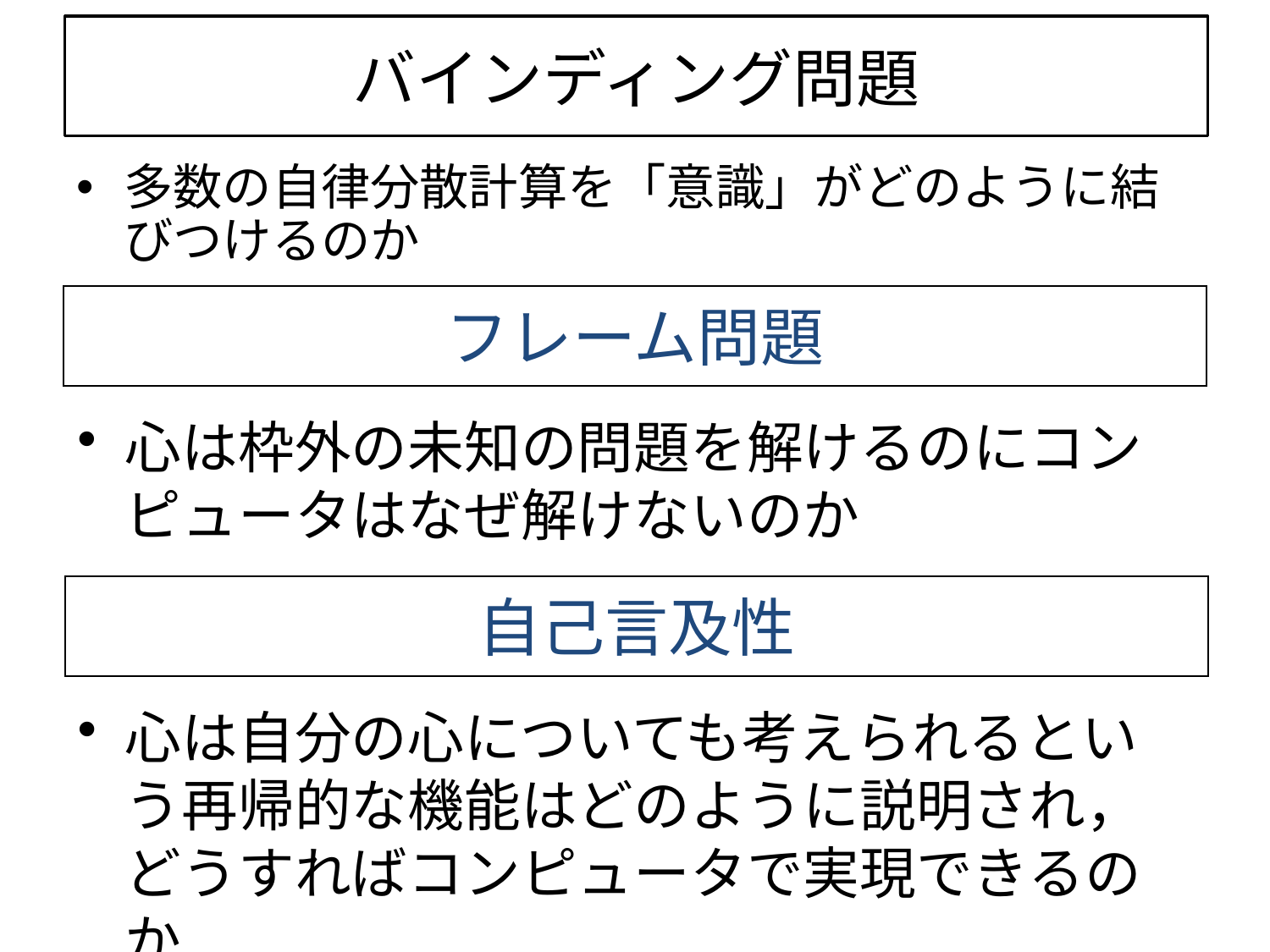

# バインディング問題
多数の自律分散計算を「意識」がどのように結びつけるのか
フレーム問題
心は枠外の未知の問題を解けるのにコンピュータはなぜ解けないのか
自己言及性
心は自分の心についても考えられるという再帰的な機能はどのように説明され，どうすればコンピュータで実現できるのか